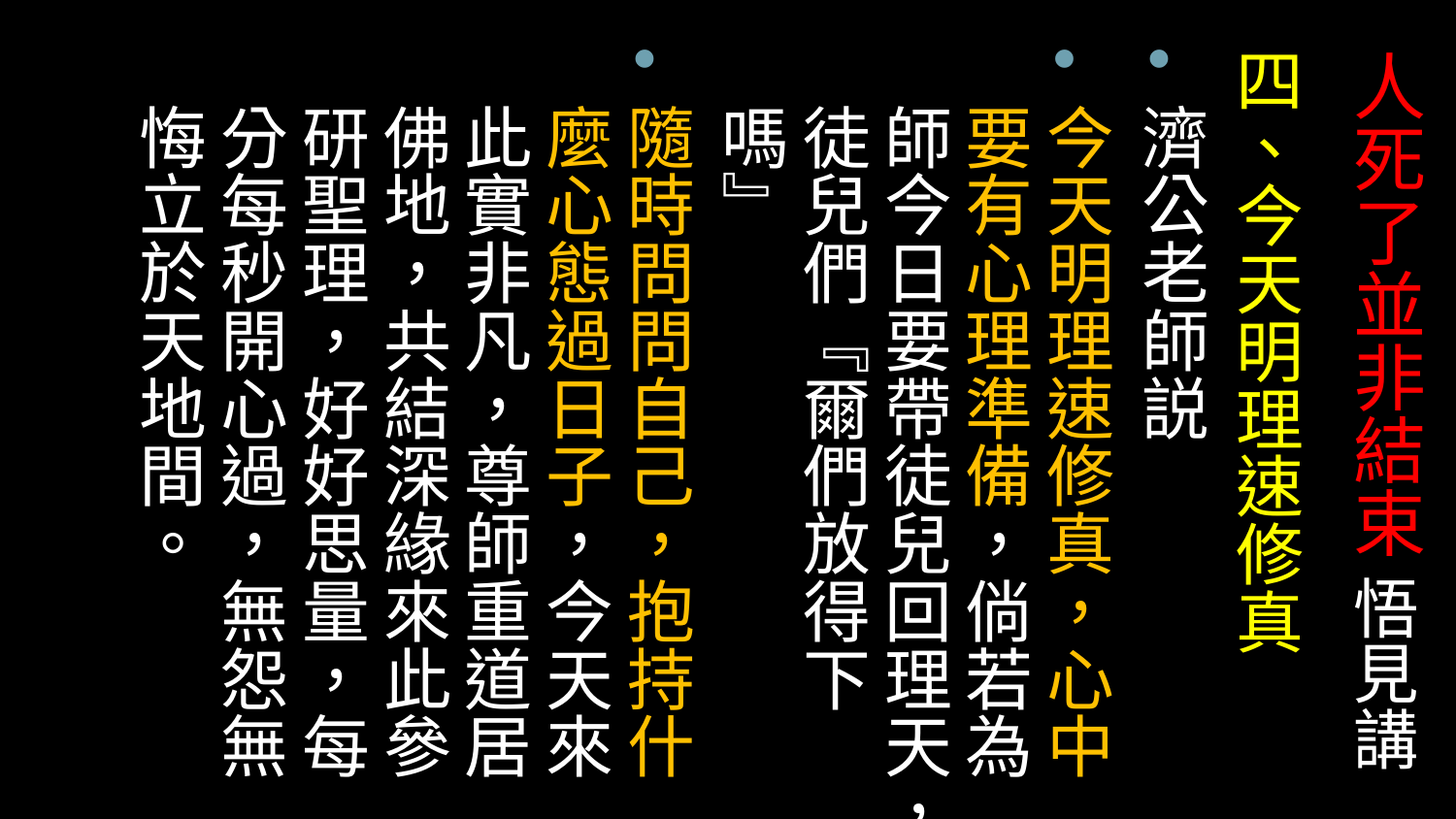

四、今天明理速修真
濟公老師説
今天明理速修真，心中要有心理準備，倘若為師今日要帶徒兒回理天，徒兒們『爾們放得下嗎』
隨時問問自己，抱持什麼心態過日子，今天來此實非凡，尊師重道居佛地，共結深緣來此參研聖理，好好思量，每分每秒開心過，無怨無悔立於天地間。

# 人死了並非結束 悟見講